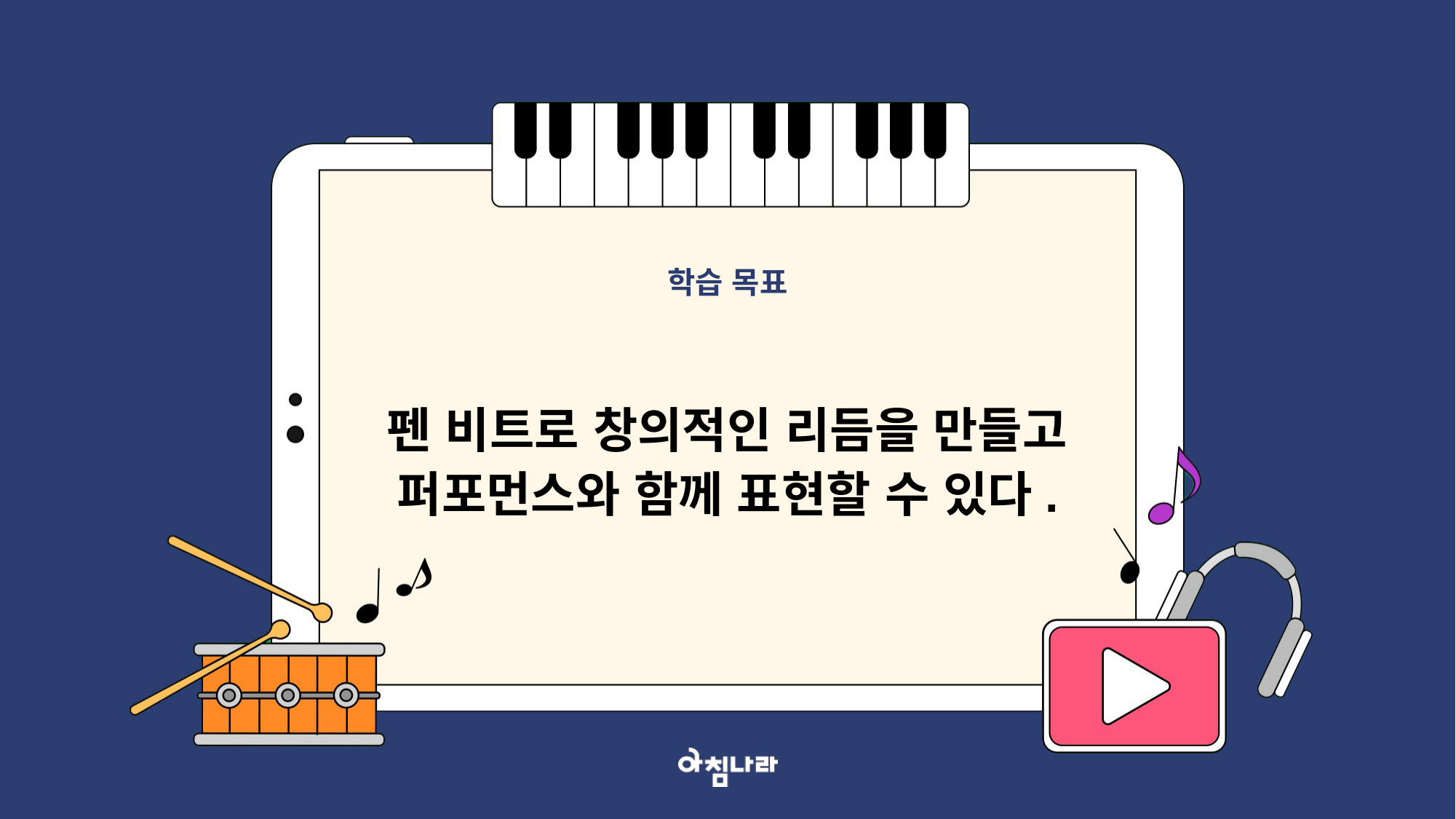

학습 목표
펜 비트로 창의적인 리듬을 만들고 퍼포먼스와 함께 표현할 수 있다.